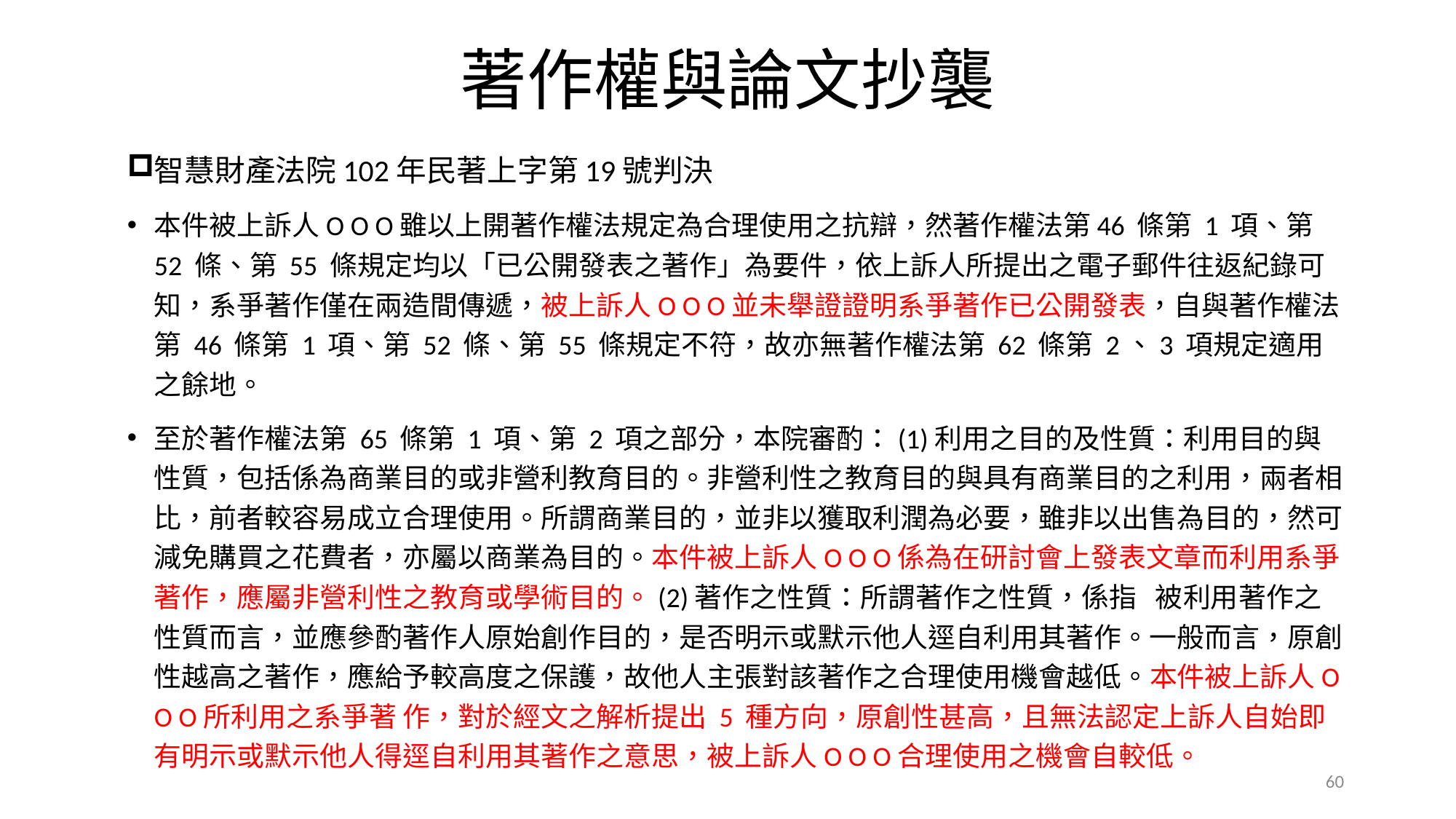

# 著作權與論文抄襲
智慧財產法院102年民著上字第19號判決
本件被上訴人O O O雖以上開著作權法規定為合理使用之抗辯，然著作權法第46 條第 1 項、第 52 條、第 55 條規定均以「已公開發表之著作」為要件，依上訴人所提出之電子郵件往返紀錄可知，系爭著作僅在兩造間傳遞，被上訴人O O O並未舉證證明系爭著作已公開發表，自與著作權法第 46 條第 1 項、第 52 條、第 55 條規定不符，故亦無著作權法第 62 條第 2、3 項規定適用之餘地。
至於著作權法第 65 條第 1 項、第 2 項之部分，本院審酌：(1)利用之目的及性質：利用目的與性質，包括係為商業目的或非營利教育目的。非營利性之教育目的與具有商業目的之利用，兩者相比，前者較容易成立合理使用。所謂商業目的，並非以獲取利潤為必要，雖非以出售為目的，然可減免購買之花費者，亦屬以商業為目的。本件被上訴人O O O係為在研討會上發表文章而利用系爭著作，應屬非營利性之教育或學術目的。(2)著作之性質：所謂著作之性質，係指   被利用著作之性質而言，並應參酌著作人原始創作目的，是否明示或默示他人逕自利用其著作。一般而言，原創性越高之著作，應給予較高度之保護，故他人主張對該著作之合理使用機會越低。本件被上訴人O O O所利用之系爭著 作，對於經文之解析提出 5 種方向，原創性甚高，且無法認定上訴人自始即有明示或默示他人得逕自利用其著作之意思，被上訴人O O O合理使用之機會自較低。

60